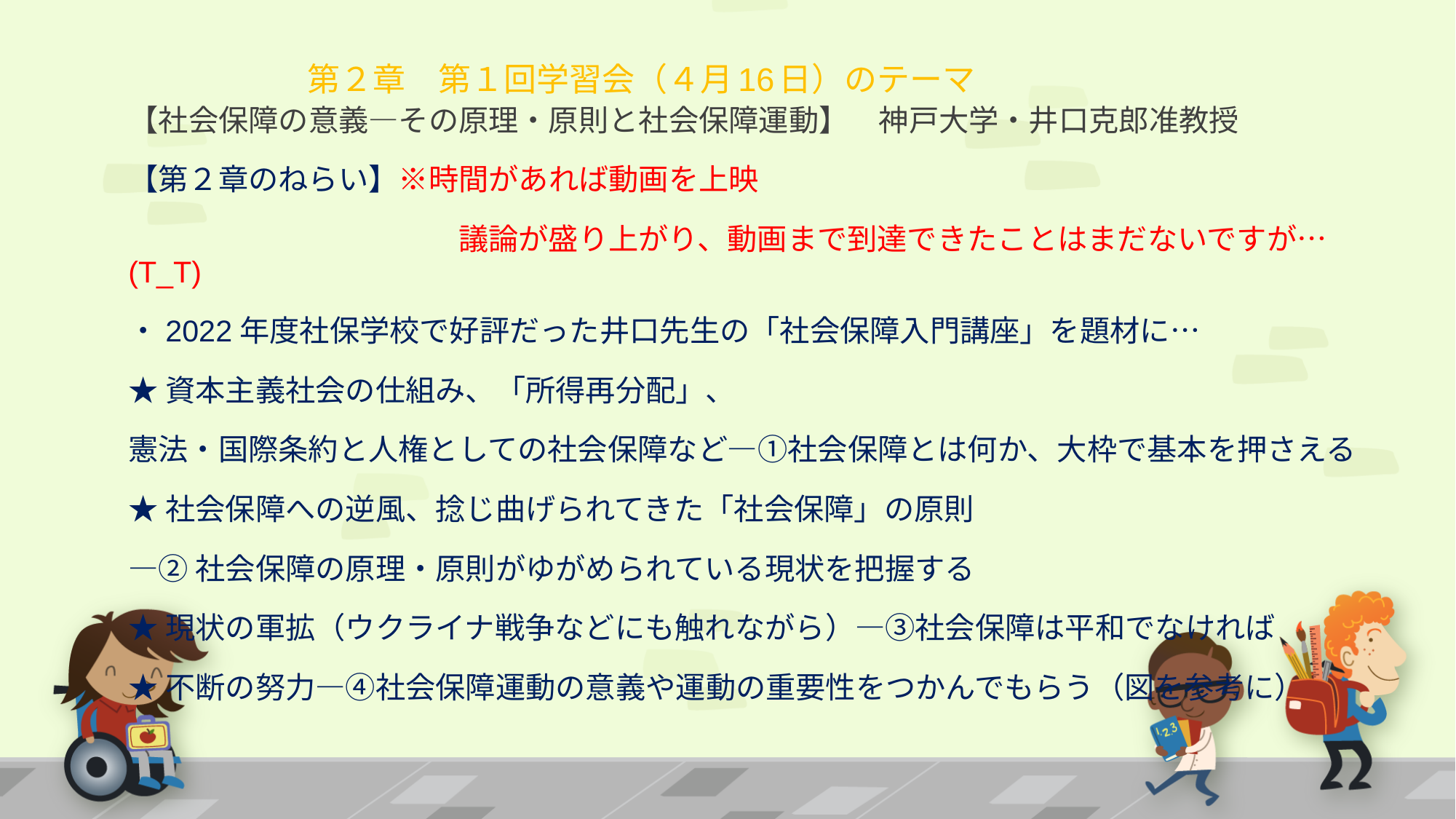

# 第２章　第１回学習会（４月16日）のテーマ
【社会保障の意義―その原理・原則と社会保障運動】　神戸大学・井口克郎准教授
【第２章のねらい】※時間があれば動画を上映
　　　　　　　　　　　議論が盛り上がり、動画まで到達できたことはまだないですが…(T_T)
・2022年度社保学校で好評だった井口先生の「社会保障入門講座」を題材に…
★資本主義社会の仕組み、「所得再分配」、
憲法・国際条約と人権としての社会保障など―①社会保障とは何か、大枠で基本を押さえる
★社会保障への逆風、捻じ曲げられてきた「社会保障」の原則
―②社会保障の原理・原則がゆがめられている現状を把握する
★現状の軍拡（ウクライナ戦争などにも触れながら）―③社会保障は平和でなければ
★不断の努力―④社会保障運動の意義や運動の重要性をつかんでもらう（図を参考に）